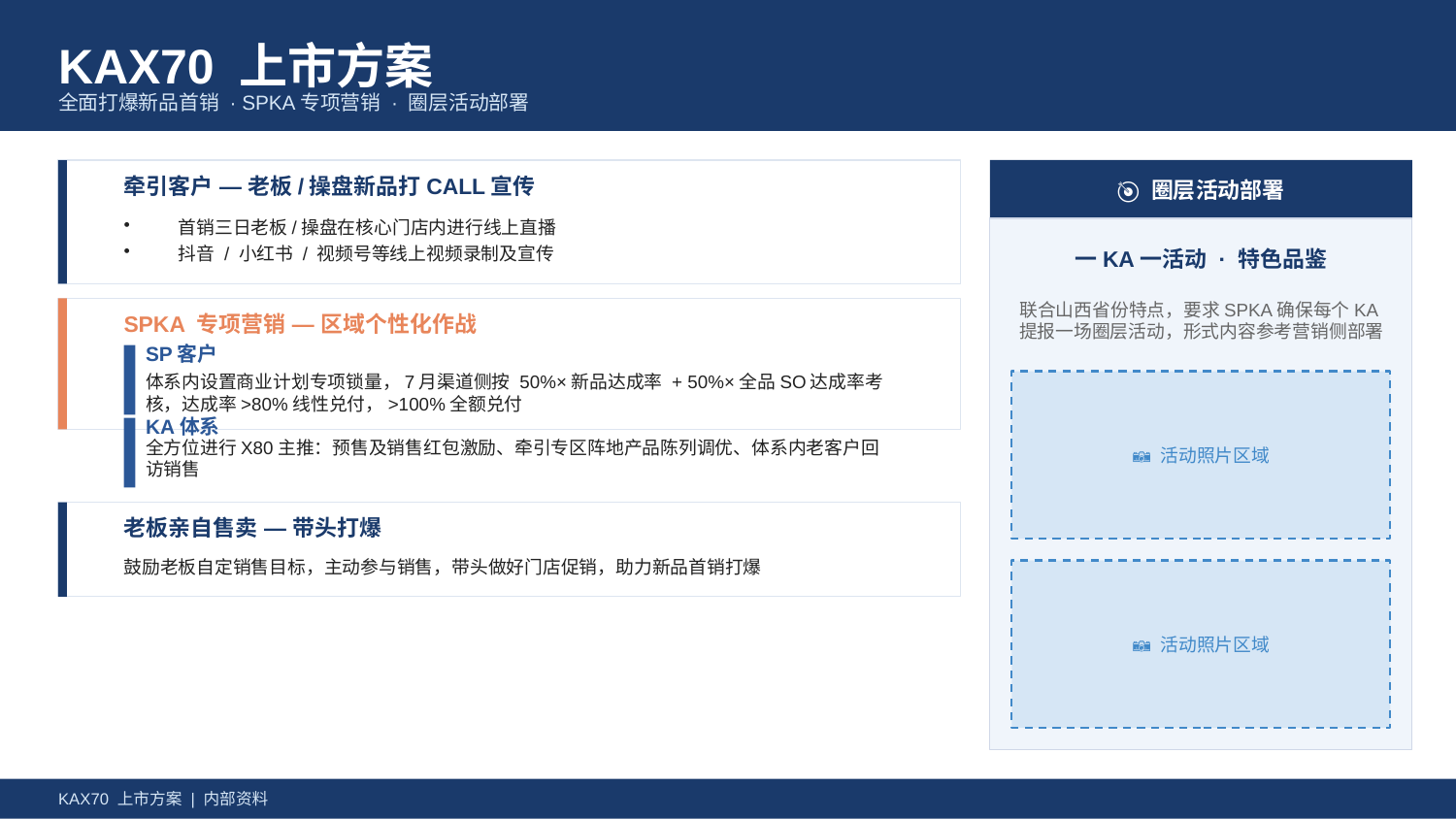

KAX70 上市方案
全面打爆新品首销 · SPKA专项营销 · 圈层活动部署

🎯 圈层活动部署
牵引客户 — 老板/操盘新品打CALL宣传
首销三日老板/操盘在核心门店内进行线上直播
抖音 / 小红书 / 视频号等线上视频录制及宣传

一KA一活动 · 特色品鉴
联合山西省份特点，要求SPKA确保每个KA提报一场圈层活动，形式内容参考营销侧部署

SPKA 专项营销 — 区域个性化作战
SP客户

体系内设置商业计划专项锁量，7月渠道侧按 50%×新品达成率 + 50%×全品SO达成率考核，达成率>80%线性兑付，>100%全额兑付

📷 活动照片区域
KA体系

全方位进行X80主推：预售及销售红包激励、牵引专区阵地产品陈列调优、体系内老客户回访销售

老板亲自售卖 — 带头打爆
鼓励老板自定销售目标，主动参与销售，带头做好门店促销，助力新品首销打爆

📷 活动照片区域

KAX70 上市方案 | 内部资料